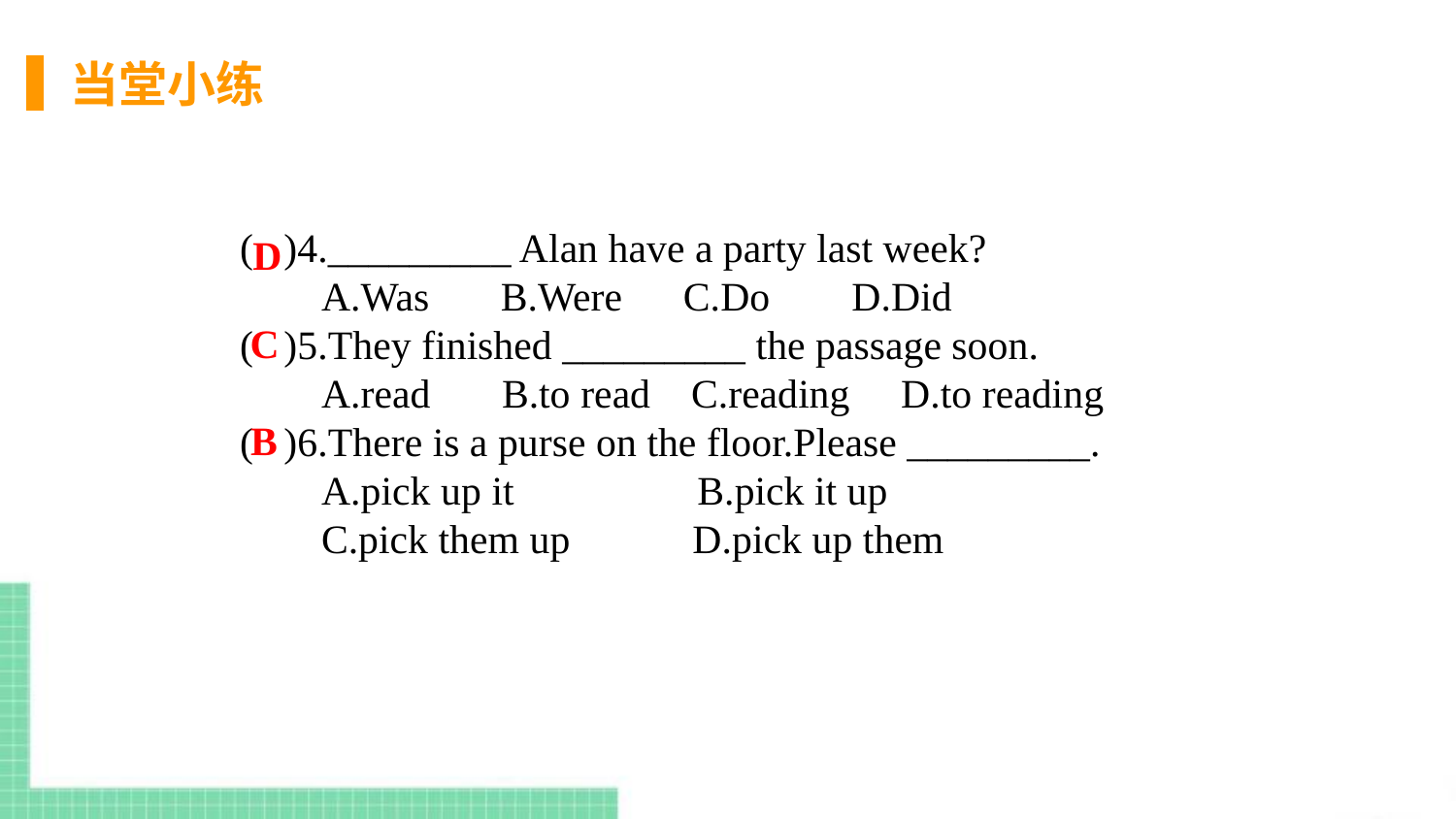

当堂小练

(   )4._________ Alan have a party last week?
        A.Was       B.Were      C.Do        D.Did
(   )5.They finished _________ the passage soon.
        A.read       B.to read    C.reading     D.to reading
(   )6.There is a purse on the floor.Please _________.
        A.pick up it                  B.pick it up
        C.pick them up            D.pick up them
D
C
B